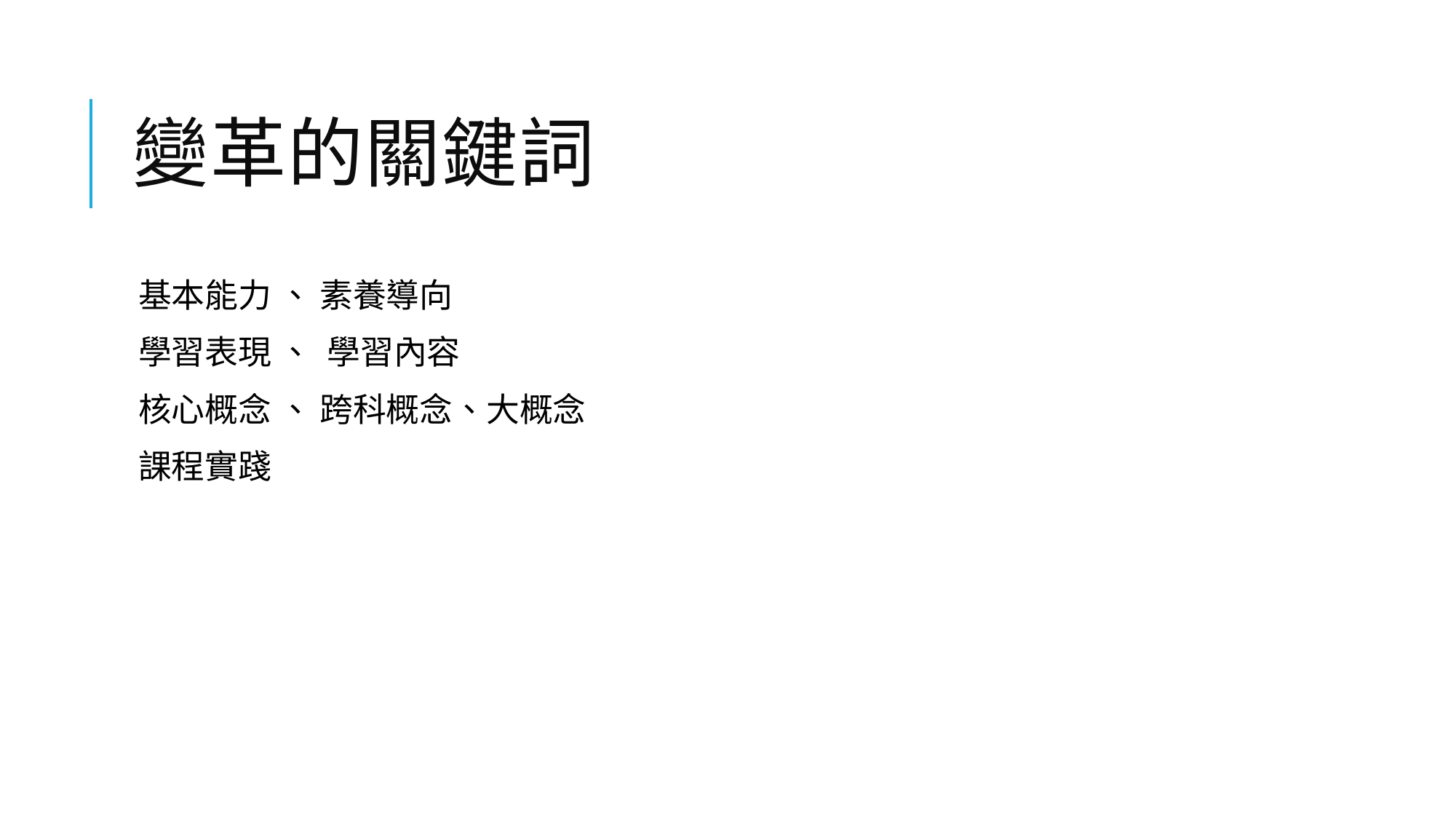

# 變革的關鍵詞
基本能力 、 素養導向
學習表現 、  學習內容
核心概念 、 跨科概念、大概念
課程實踐